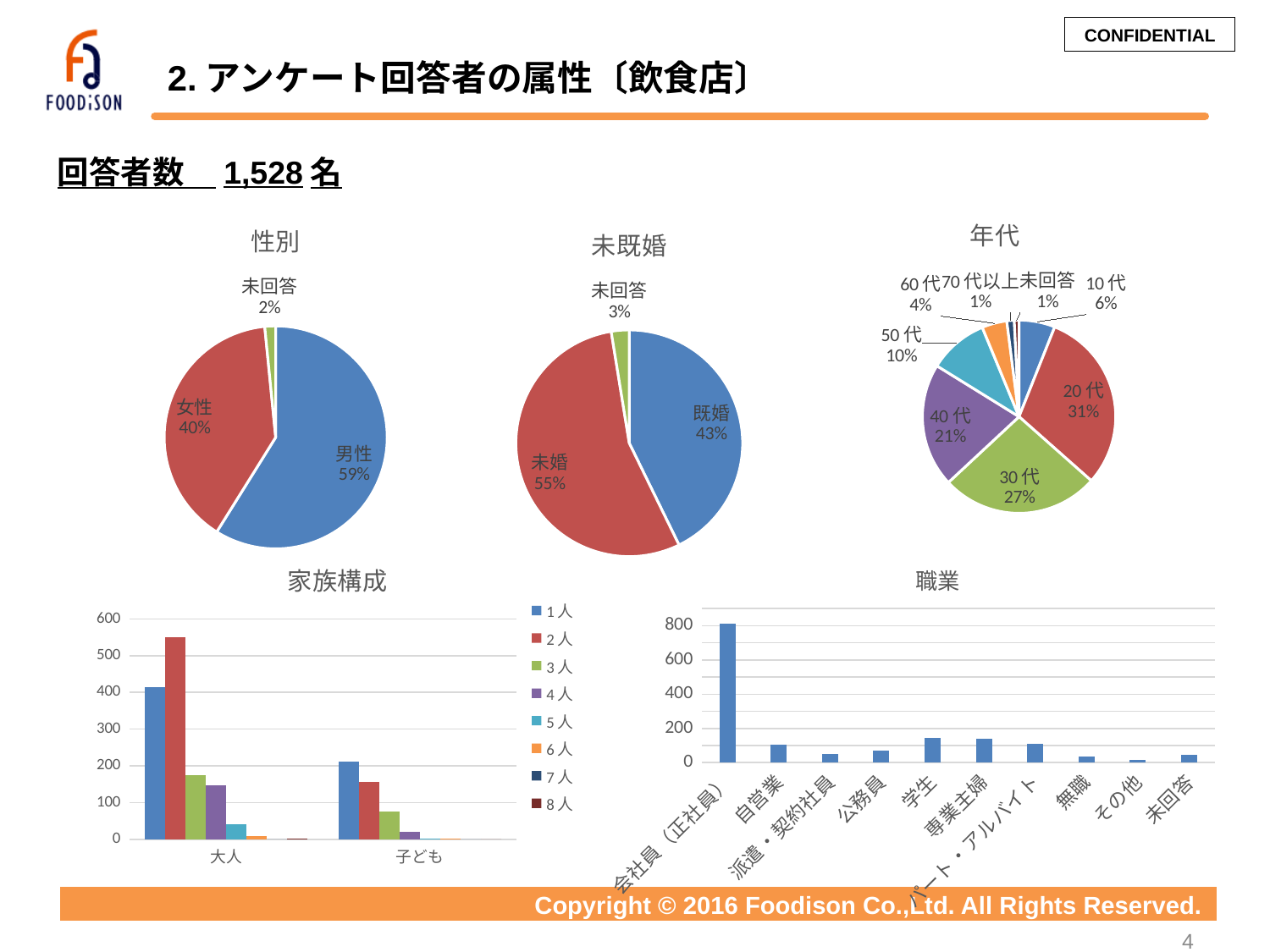

# 2.アンケート回答者の属性〔飲食店〕
回答者数　1,528名

### Chart: 年代

| Category |  |
|---|---|
| 10代 | 92.0 |
| 20代 | 466.0 |
| 30代 | 405.0 |
| 40代 | 317.0 |
| 50代 | 152.0 |
| 60代 | 64.0 |
| 70代以上 | 19.0 |
| 未回答 | 12.0 |

### Chart: 性別

| Category |  |
|---|---|
| 男性 | 899.0 |
| 女性 | 604.0 |
| 未回答 | 24.0 |

### Chart: 未既婚

| Category |  |
|---|---|
| 既婚 | 653.0 |
| 未婚 | 835.0 |
| 未回答 | 39.0 |

### Chart: 家族構成

| Category | 1人 | 2人 | 3人 | 4人 | 5人 | 6人 | 7人 | 8人 |
|---|---|---|---|---|---|---|---|---|
| 大人 | 415.0 | 551.0 | 175.0 | 148.0 | 40.0 | 9.0 | 0.0 | 3.0 |
| 子ども | 211.0 | 157.0 | 75.0 | 20.0 | 3.0 | 1.0 | 0.0 | 0.0 |

### Chart: 職業

| Category |  |
|---|---|
| 会社員（正社員） | 813.0 |
| 自営業 | 107.0 |
| 派遣・契約社員 | 48.0 |
| 公務員 | 71.0 |
| 学生 | 142.0 |
| 専業主婦 | 138.0 |
| パート・アルバイト | 110.0 |
| 無職 | 36.0 |
| その他 | 15.0 |
| 未回答 | 47.0 |
4